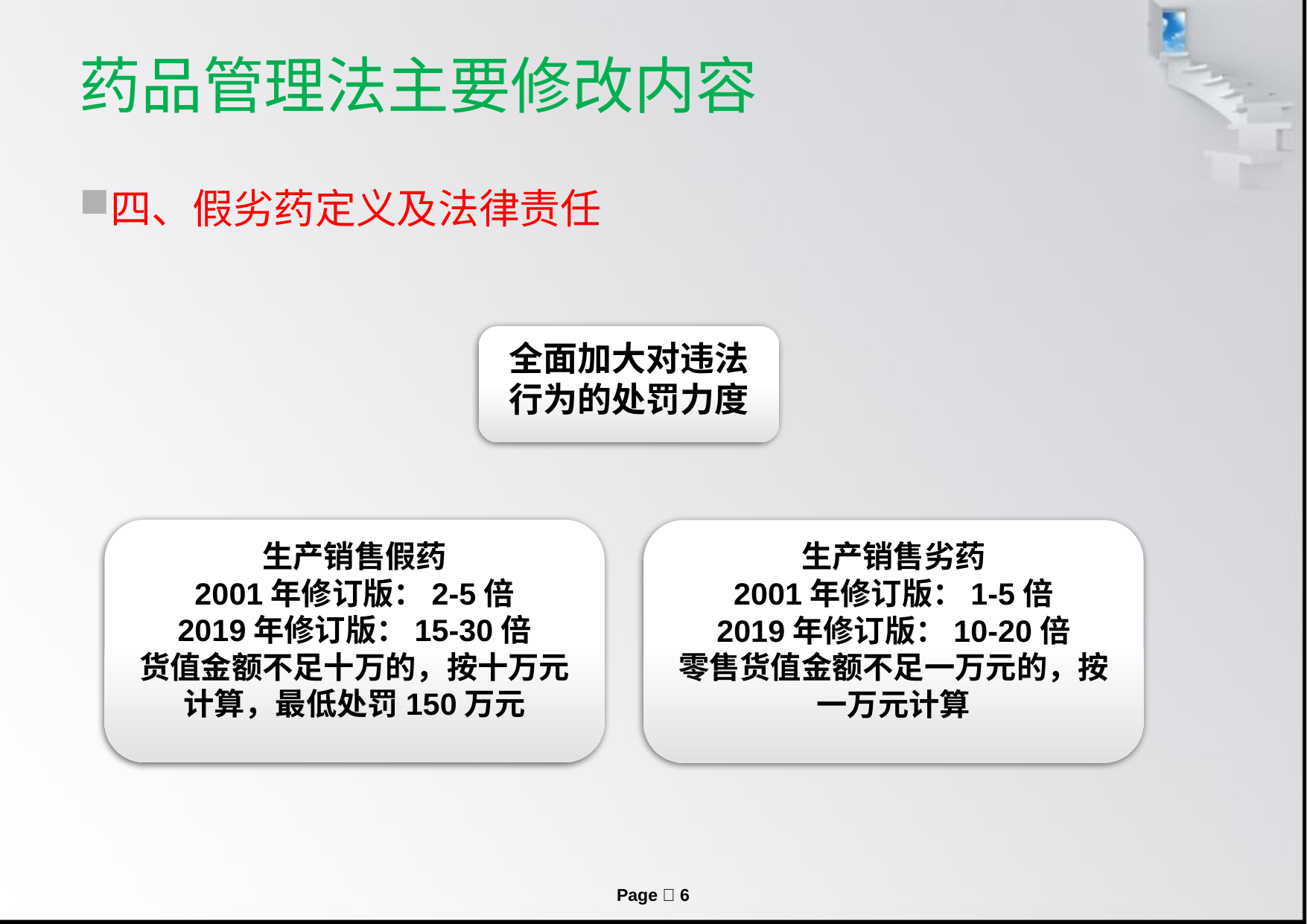

# 药品管理法主要修改内容
四、假劣药定义及法律责任

全面加大对违法行为的处罚力度
生产销售假药
2001年修订版：2-5倍
2019年修订版：15-30倍
货值金额不足十万的，按十万元计算，最低处罚150万元

生产销售劣药
2001年修订版：1-5倍
2019年修订版：10-20倍
零售货值金额不足一万元的，按一万元计算